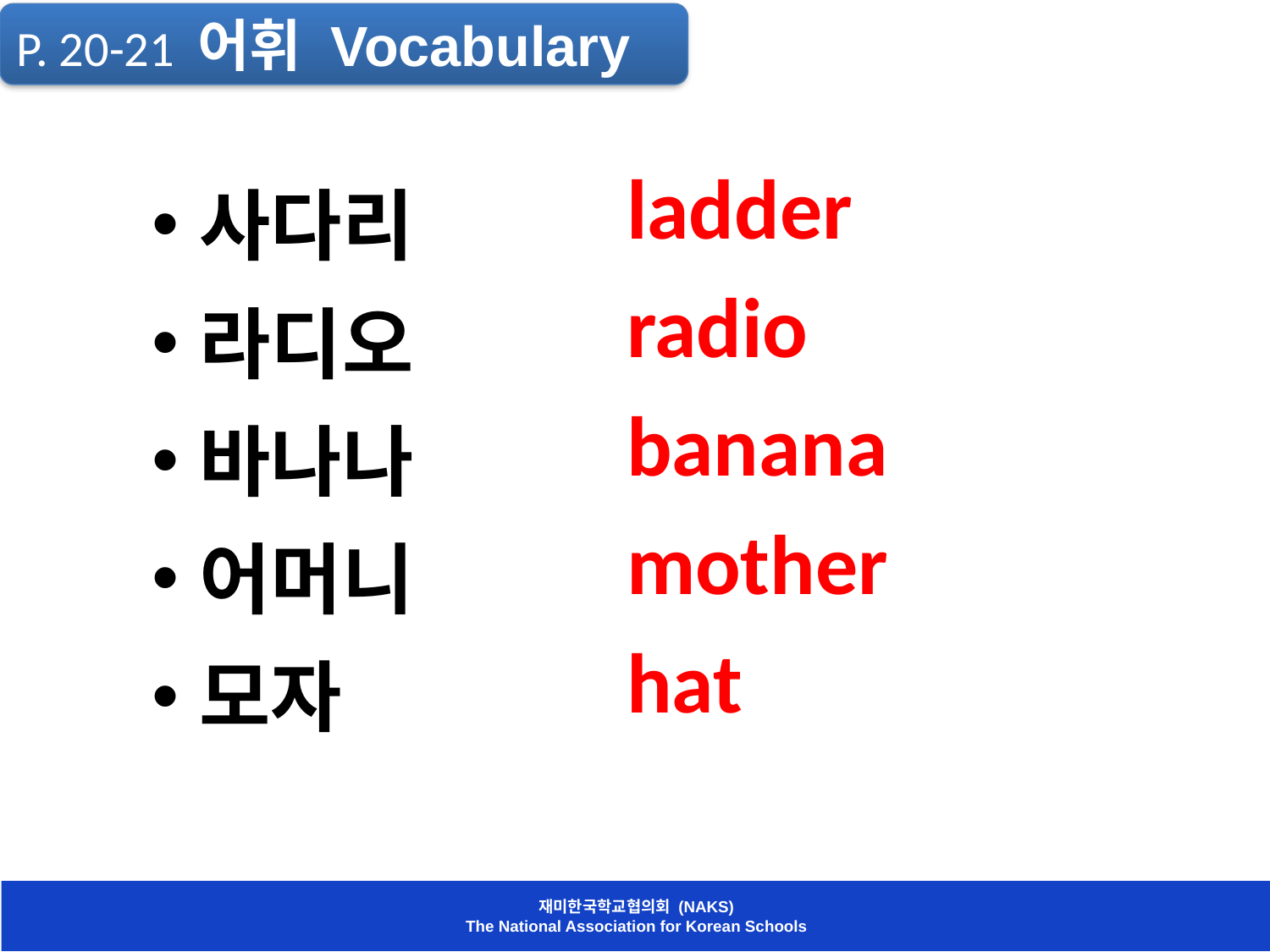

P. 20-21 어휘 Vocabulary
ladder
radio
banana
mother
hat

사다리
라디오
바나나
어머니
모자

재미한국학교협의회 (NAKS)
The National Association for Korean Schools